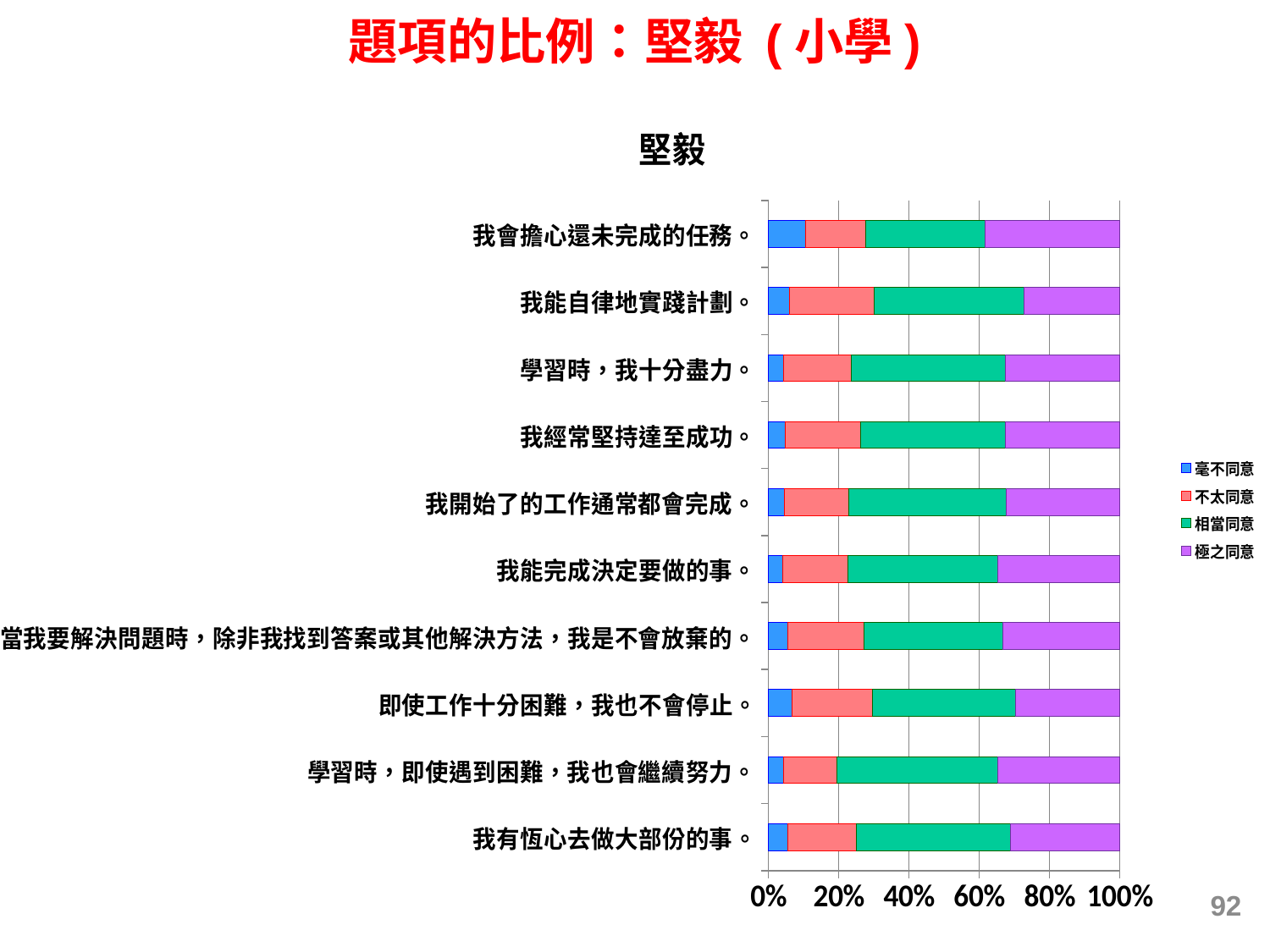

題項的比例：堅毅 (小學)

### Chart: 堅毅

| Category | 毫不同意 | 不太同意 | 相當同意 | 極之同意 |
|---|---|---|---|---|
| 我有恆心去做大部份的事。 | 0.05411189238764905 | 0.19525119739121574 | 0.4403342504840518 | 0.31030265973708443 |
| 學習時，即使遇到困難，我也會繼續努力。 | 0.04365606788671916 | 0.1518249667723139 | 0.45782639811880277 | 0.34669256722216607 |
| 即使工作十分困難，我也不會停止。 | 0.0680768046000616 | 0.22743608173323793 | 0.4070233083478805 | 0.29746380531882227 |
| 當我要解決問題時，除非我找到答案或其他解決方法，我是不會放棄的。 | 0.054679500307188204 | 0.21718206020888767 | 0.39412246569731857 | 0.33401597378660786 |
| 我能完成決定要做的事。 | 0.03966874552704224 | 0.18525713117268225 | 0.42889275125242915 | 0.3461813720478489 |
| 我開始了的工作通常都會完成。 | 0.044485444854448775 | 0.18429684296843013 | 0.44690446904469155 | 0.32431324313243226 |
| 我經常堅持達至成功。 | 0.04853076686802498 | 0.21306440053240583 | 0.41271628954643186 | 0.3256885430531383 |
| 學習時，我十分盡力。 | 0.043669912865197336 | 0.19210661199384893 | 0.4379292670425437 | 0.3262942080984113 |
| 我能自律地實踐計劃。 | 0.059922019289965114 | 0.24091935152883295 | 0.42561050687461616 | 0.27354812230658726 |
| 我會擔心還未完成的任務。 | 0.10500874215777023 | 0.17103774555178444 | 0.3406356062943536 | 0.38331790599609283 |
92